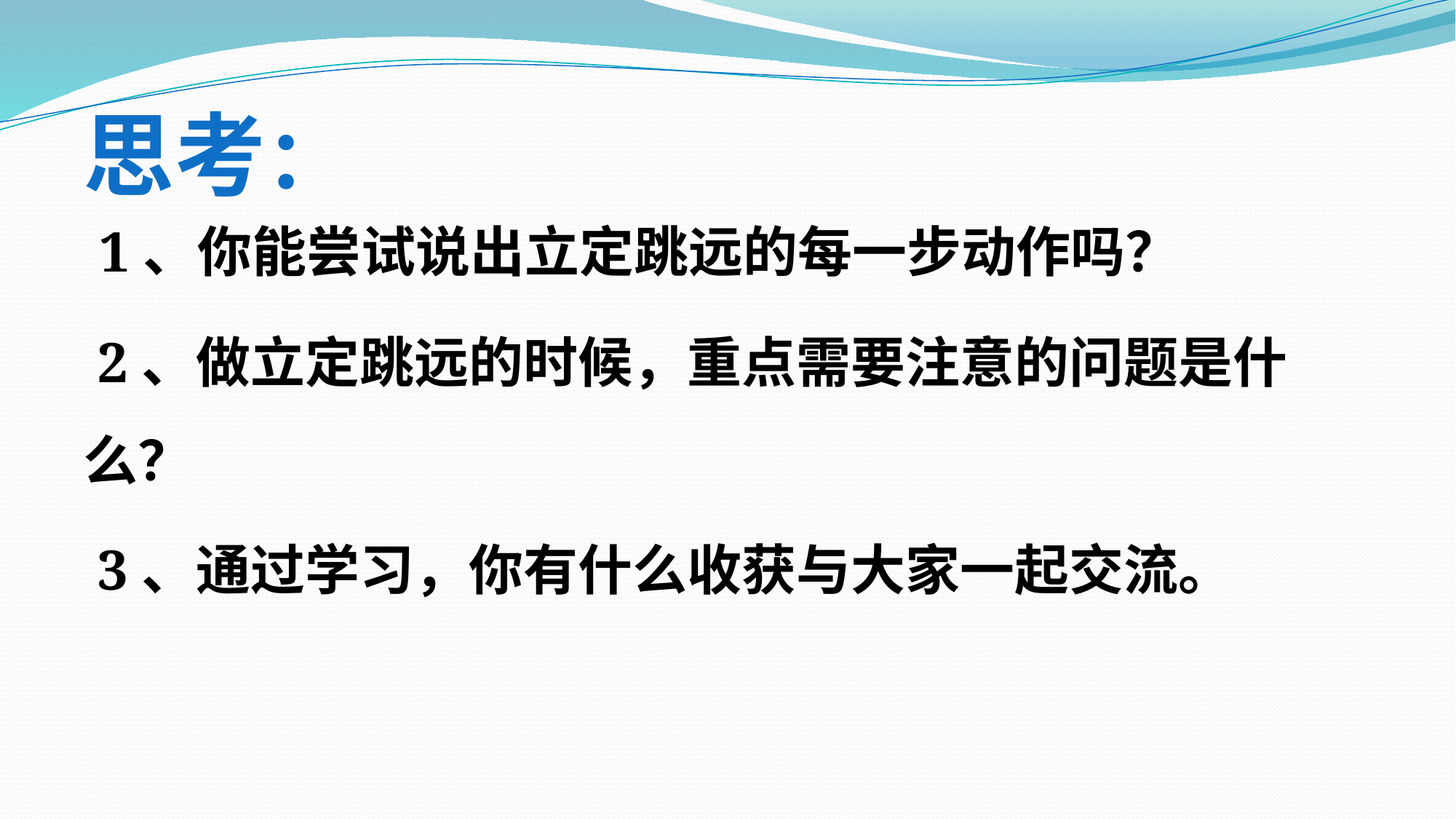

# 思考：
 1、你能尝试说出立定跳远的每一步动作吗？
 2、做立定跳远的时候，重点需要注意的问题是什么？
 3、通过学习，你有什么收获与大家一起交流。